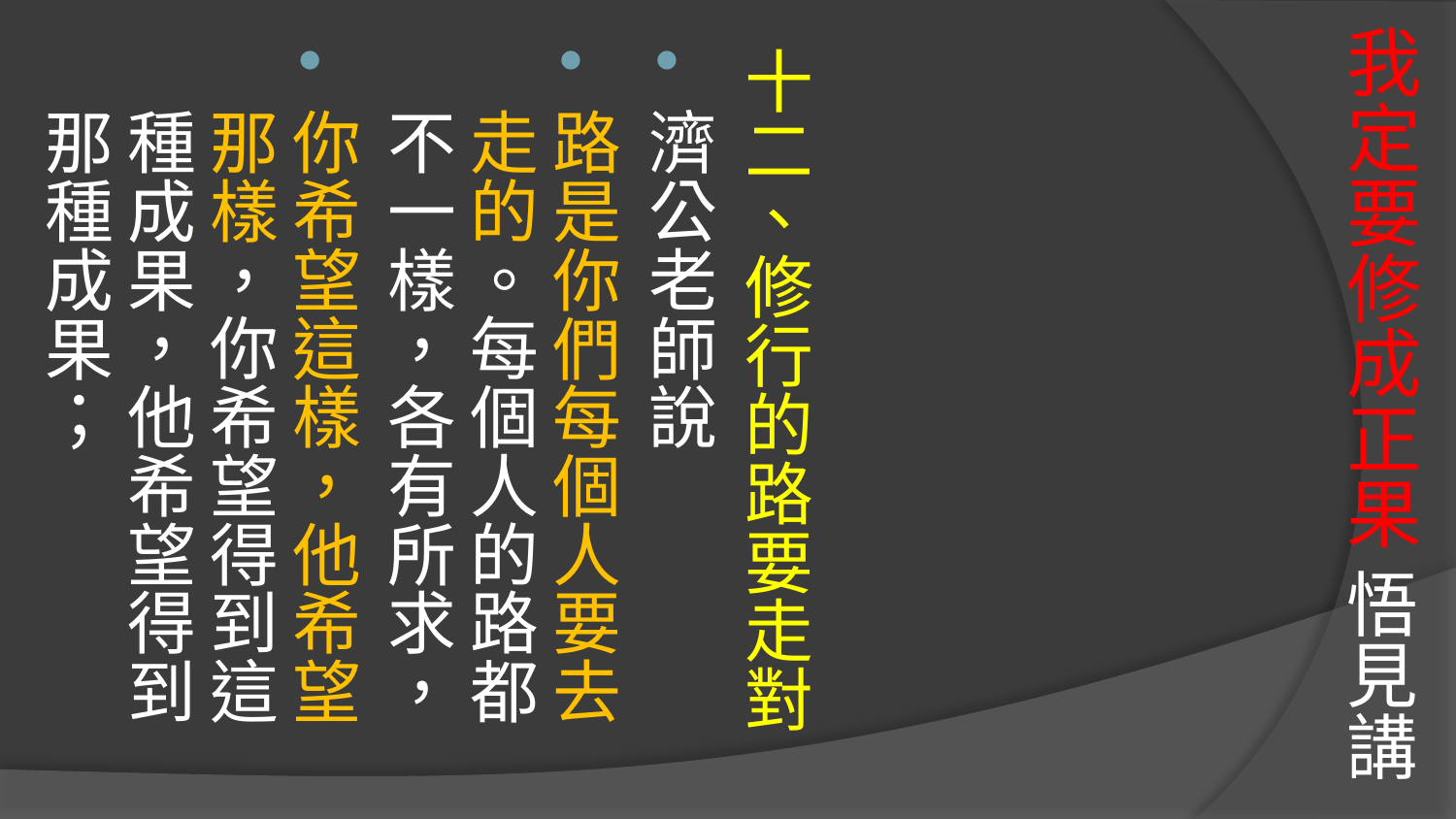

# 我定要修成正果 悟見講
十二、修行的路要走對
濟公老師說
路是你們每個人要去走的。每個人的路都不一樣，各有所求，
你希望這樣，他希望那樣，你希望得到這種成果，他希望得到那種成果；